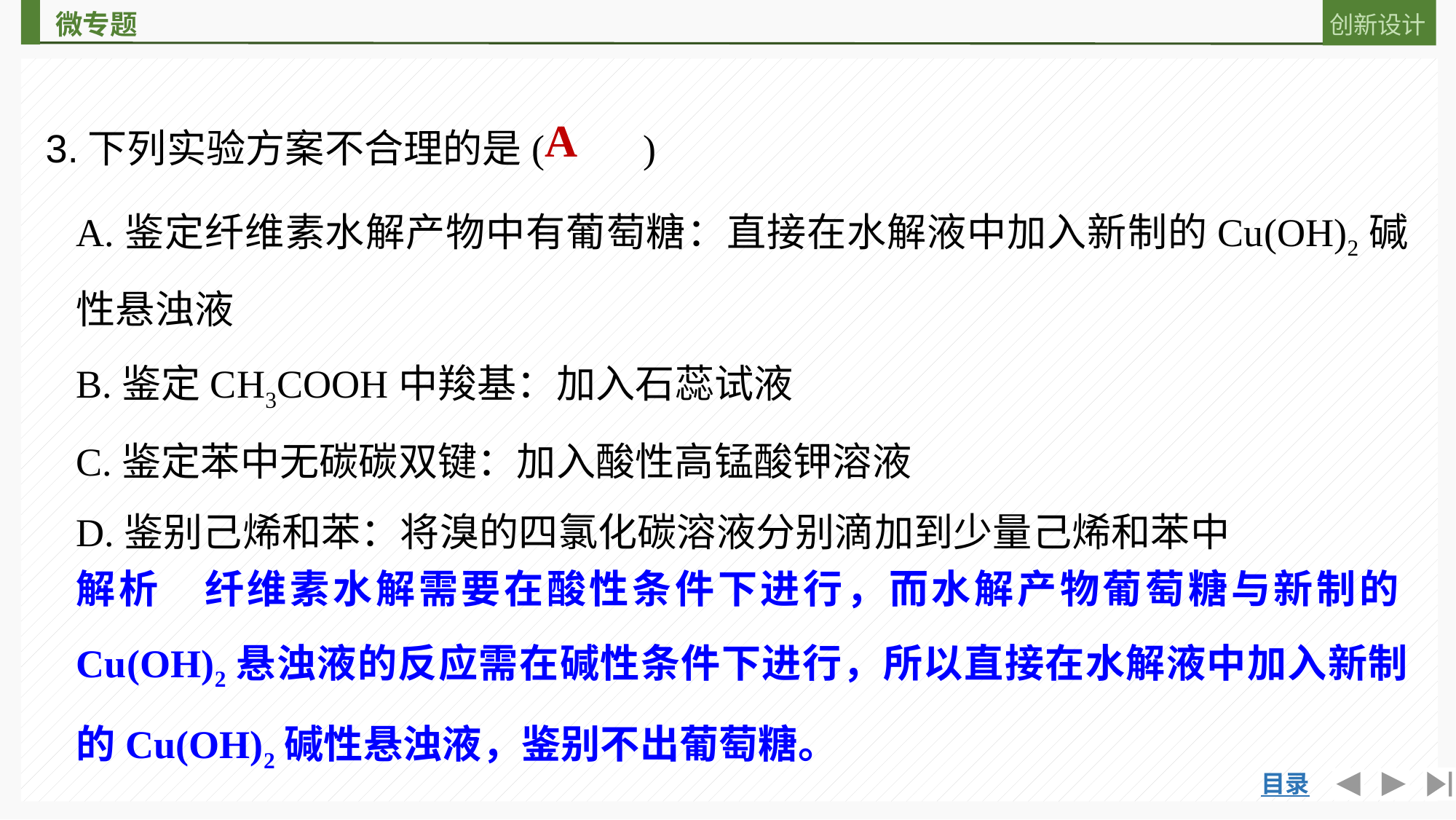

3.下列实验方案不合理的是(　　)
A
A.鉴定纤维素水解产物中有葡萄糖：直接在水解液中加入新制的Cu(OH)2碱性悬浊液
B.鉴定CH3COOH中羧基：加入石蕊试液
C.鉴定苯中无碳碳双键：加入酸性高锰酸钾溶液
D.鉴别己烯和苯：将溴的四氯化碳溶液分别滴加到少量己烯和苯中
解析　纤维素水解需要在酸性条件下进行，而水解产物葡萄糖与新制的Cu(OH)2悬浊液的反应需在碱性条件下进行，所以直接在水解液中加入新制的Cu(OH)2碱性悬浊液，鉴别不出葡萄糖。